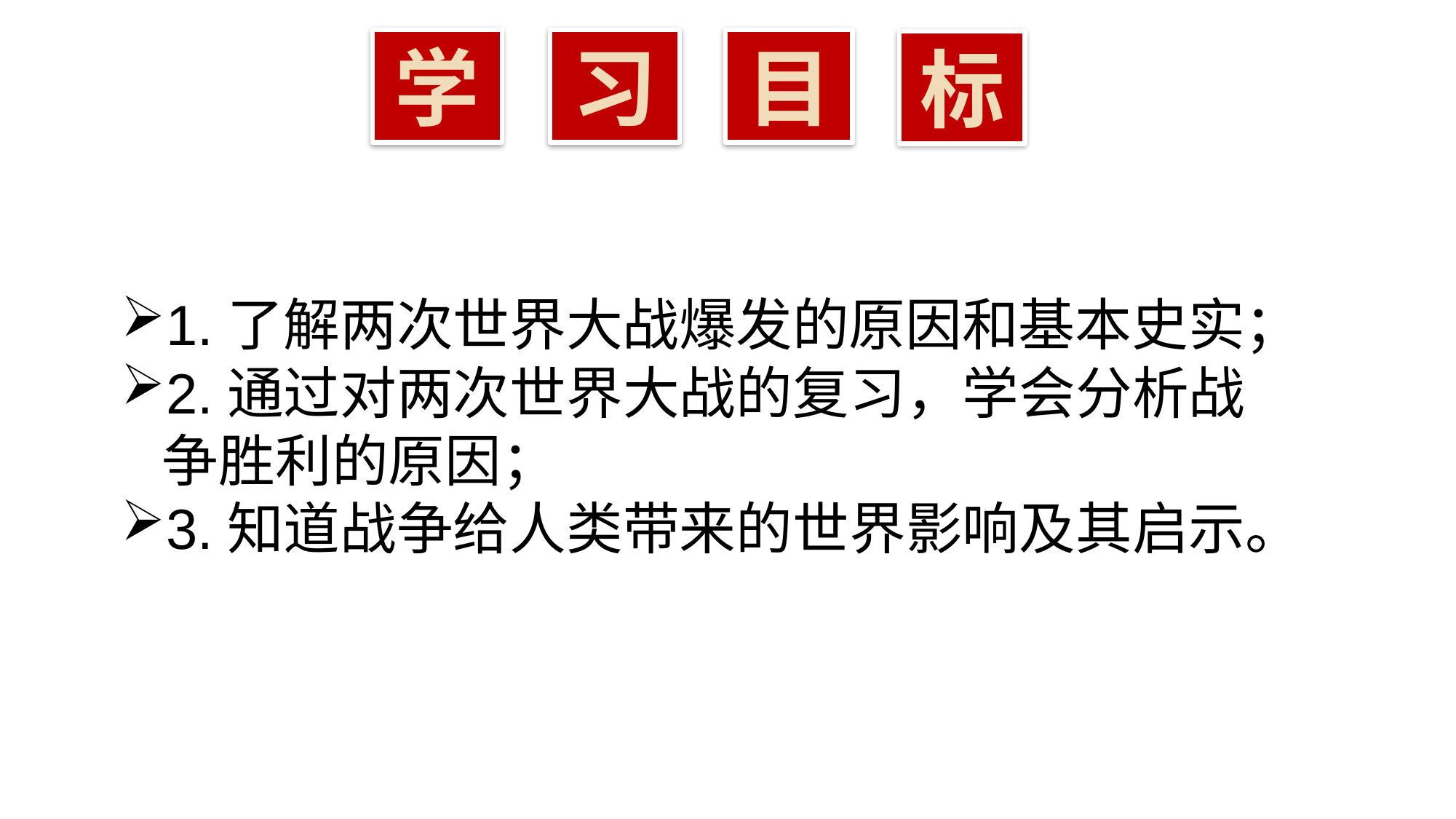

学
习
目
标

1.了解两次世界大战爆发的原因和基本史实；
2.通过对两次世界大战的复习，学会分析战争胜利的原因；
3.知道战争给人类带来的世界影响及其启示。